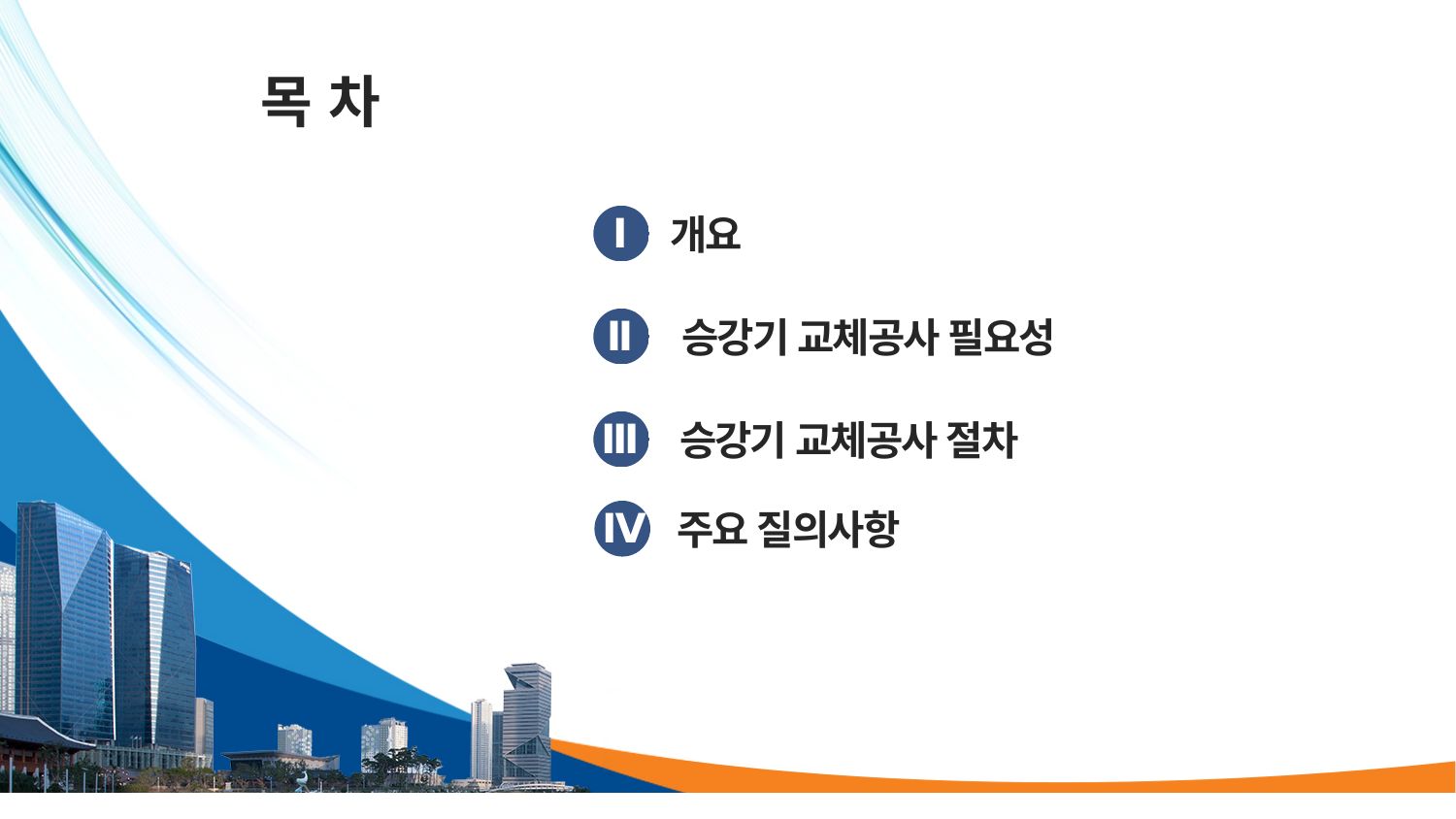

개요

Ⅰ
승강기 교체공사 필요성

Ⅱ
승강기 교체공사 절차

Ⅲ
주요 질의사항

Ⅳ